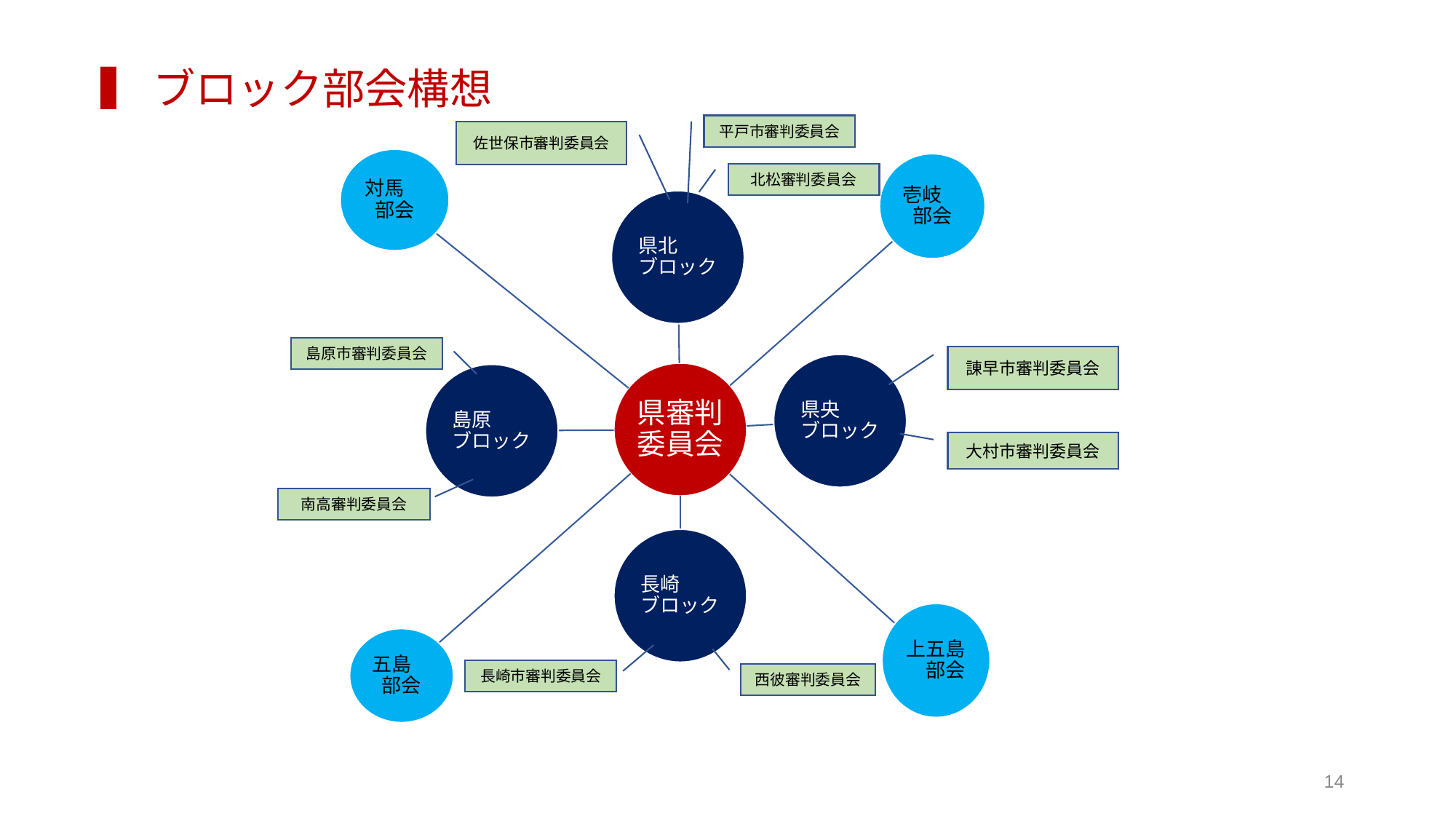

▍ブロック部会構想
平戸市審判委員会
佐世保市審判委員会
県審判委員会

県北　　ブロック

壱岐　部会

県央　　ブロック

上五島　部会

長崎　　ブロック

五島　部会

島原　　ブロック

対馬　部会
北松審判委員会
島原市審判委員会
諌早市審判委員会
大村市審判委員会
南高審判委員会
長崎市審判委員会
西彼審判委員会
14